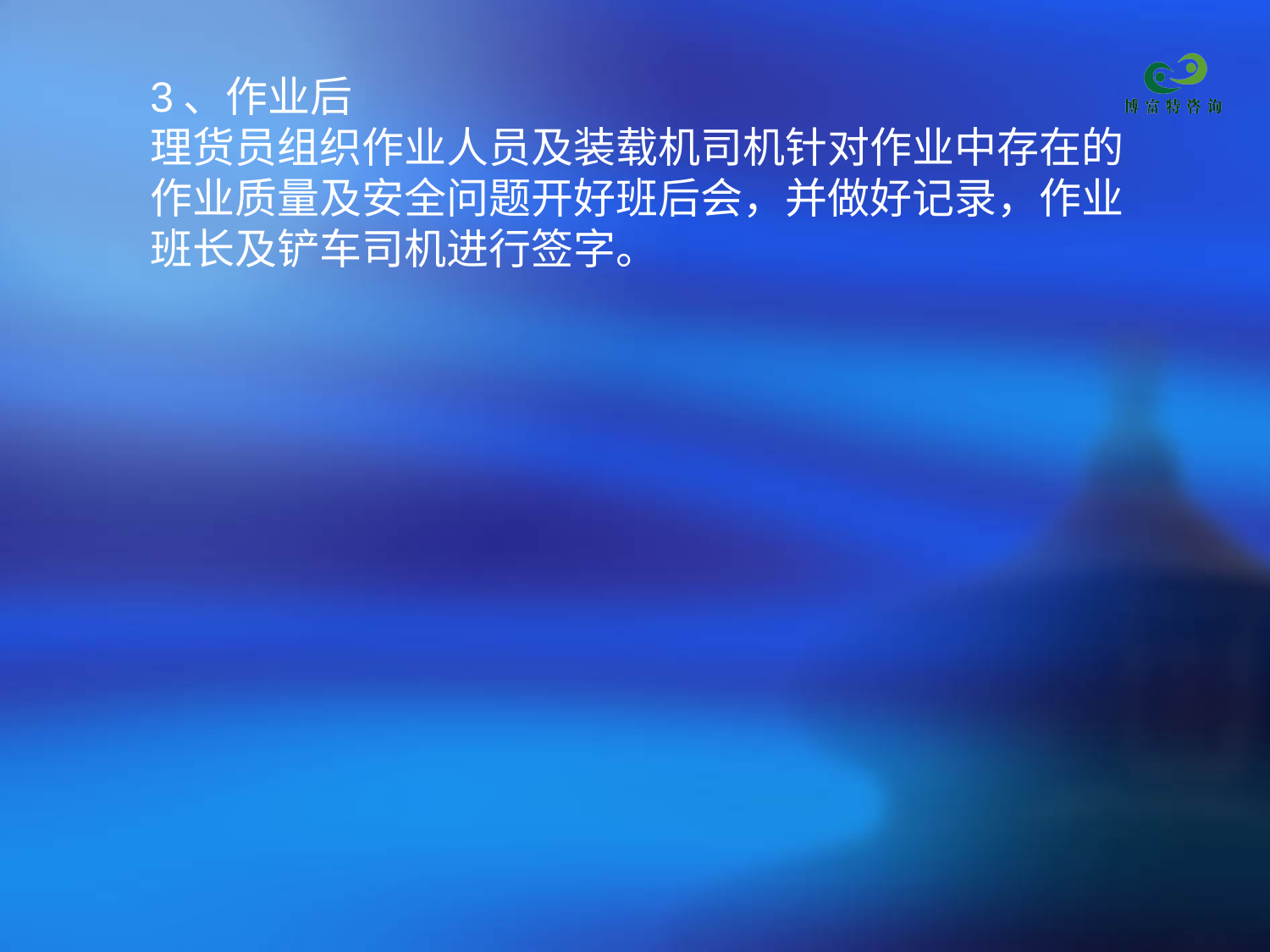

3、作业后
理货员组织作业人员及装载机司机针对作业中存在的作业质量及安全问题开好班后会，并做好记录，作业班长及铲车司机进行签字。